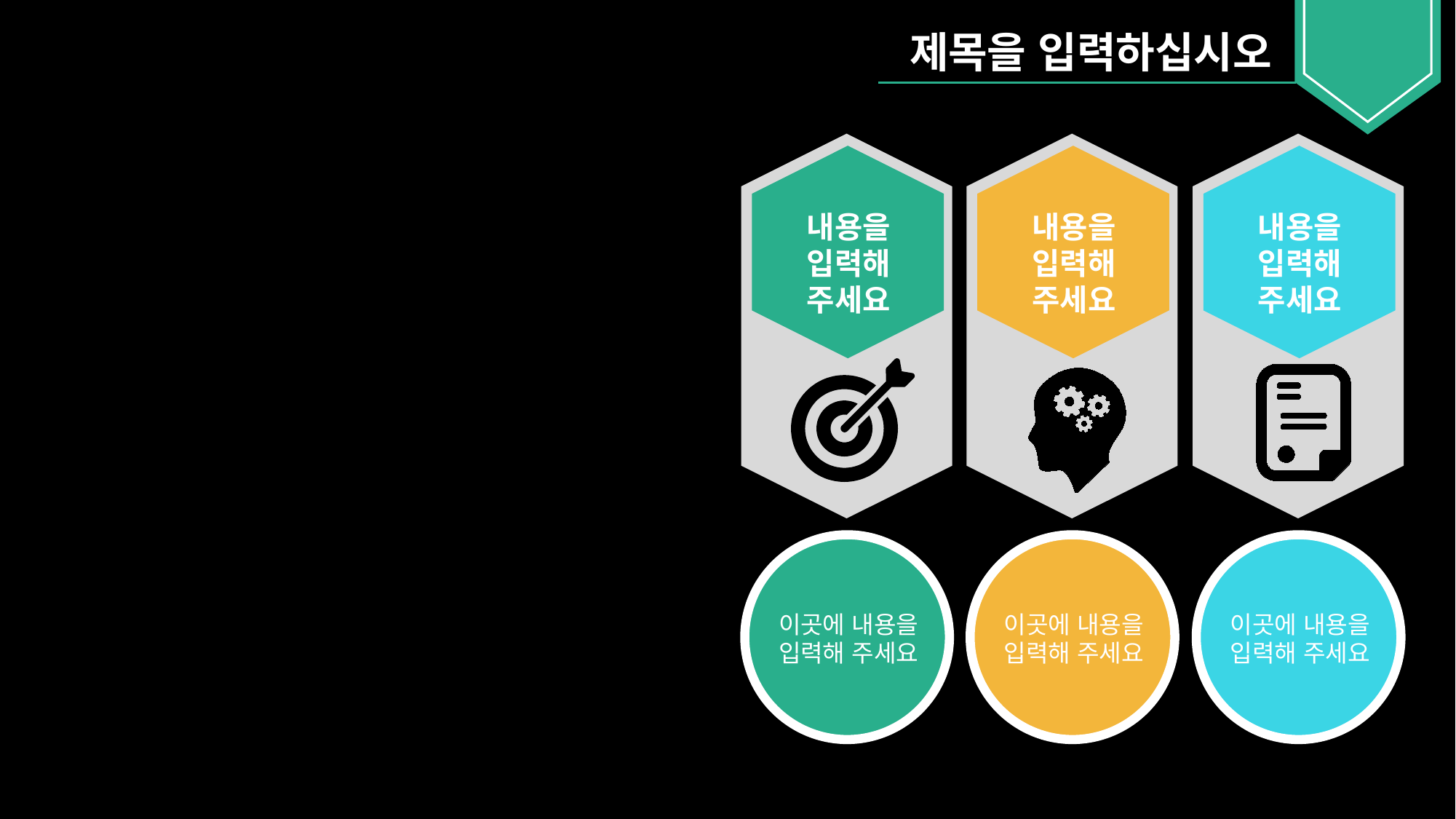

제목을 입력하십시오

내용을 입력해 주세요
내용을 입력해 주세요
내용을 입력해 주세요

이곳에 내용을 입력해 주세요
이곳에 내용을 입력해 주세요
이곳에 내용을 입력해 주세요